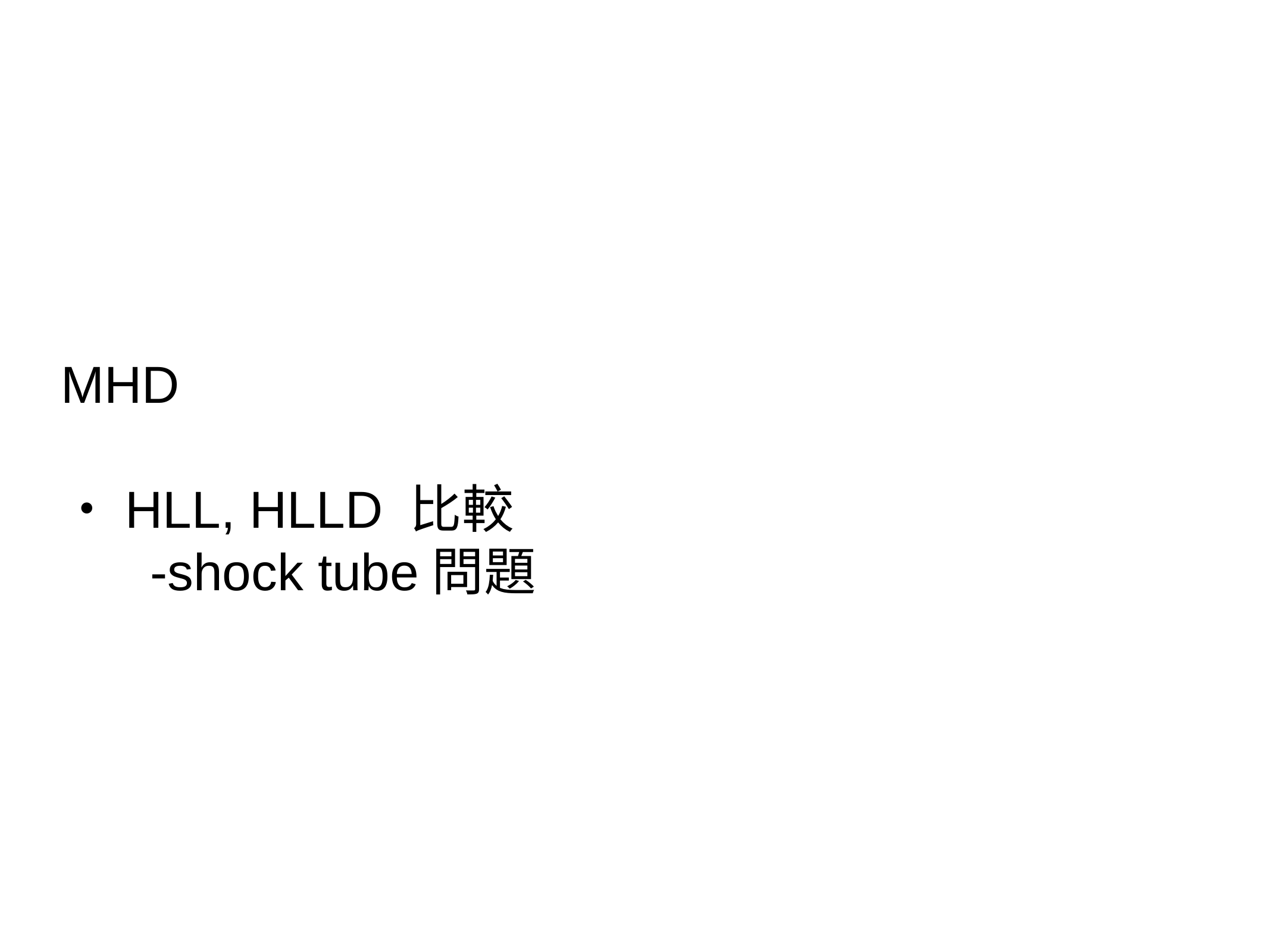

# MHD

・HLL, HLLD 比較
-shock tube問題